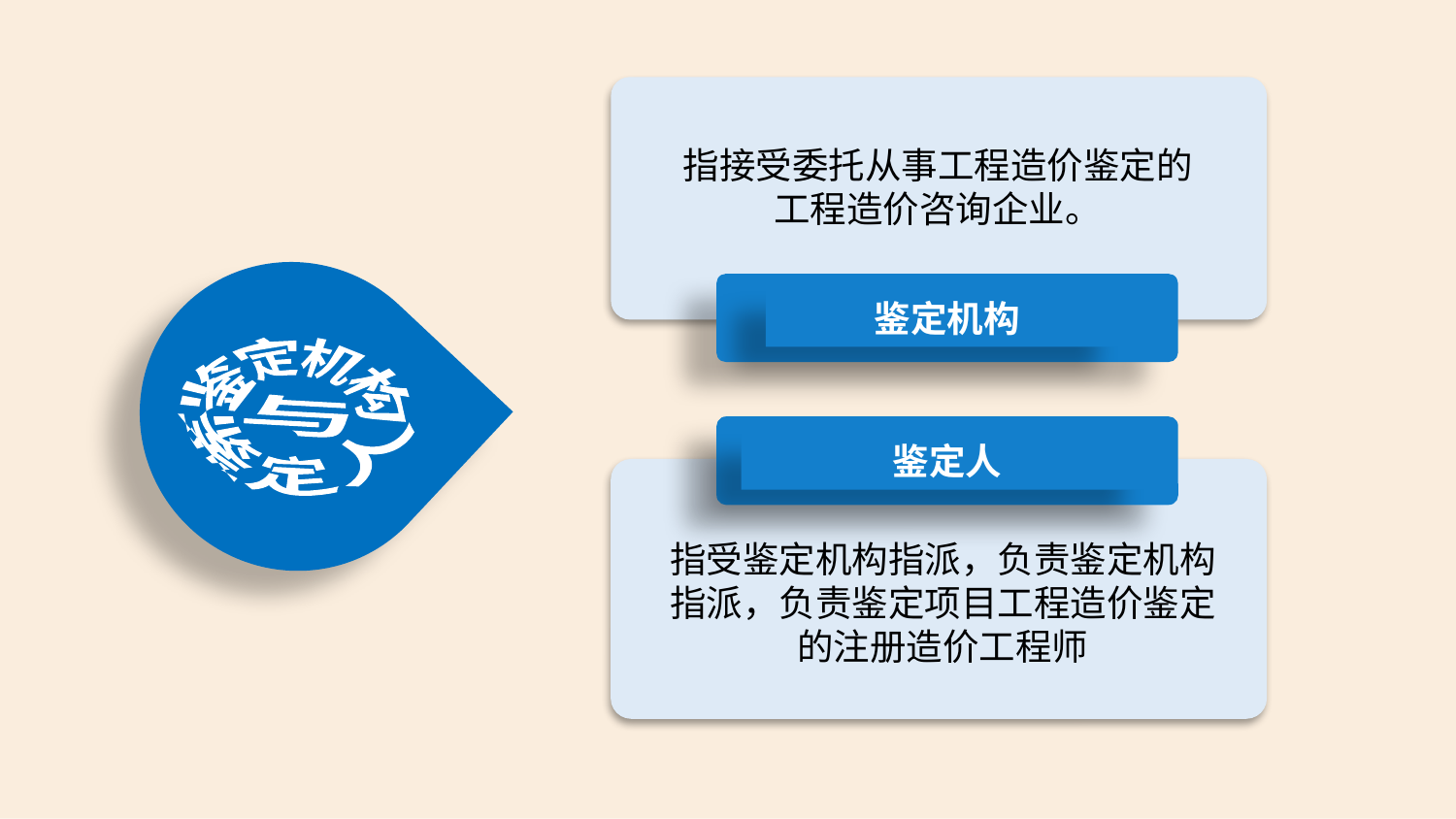

指接受委托从事工程造价鉴定的
工程造价咨询企业。

 鉴定机构
与
  鉴定人

鉴定机构

鉴定人

指受鉴定机构指派，负责鉴定机构指派，负责鉴定项目工程造价鉴定的注册造价工程师